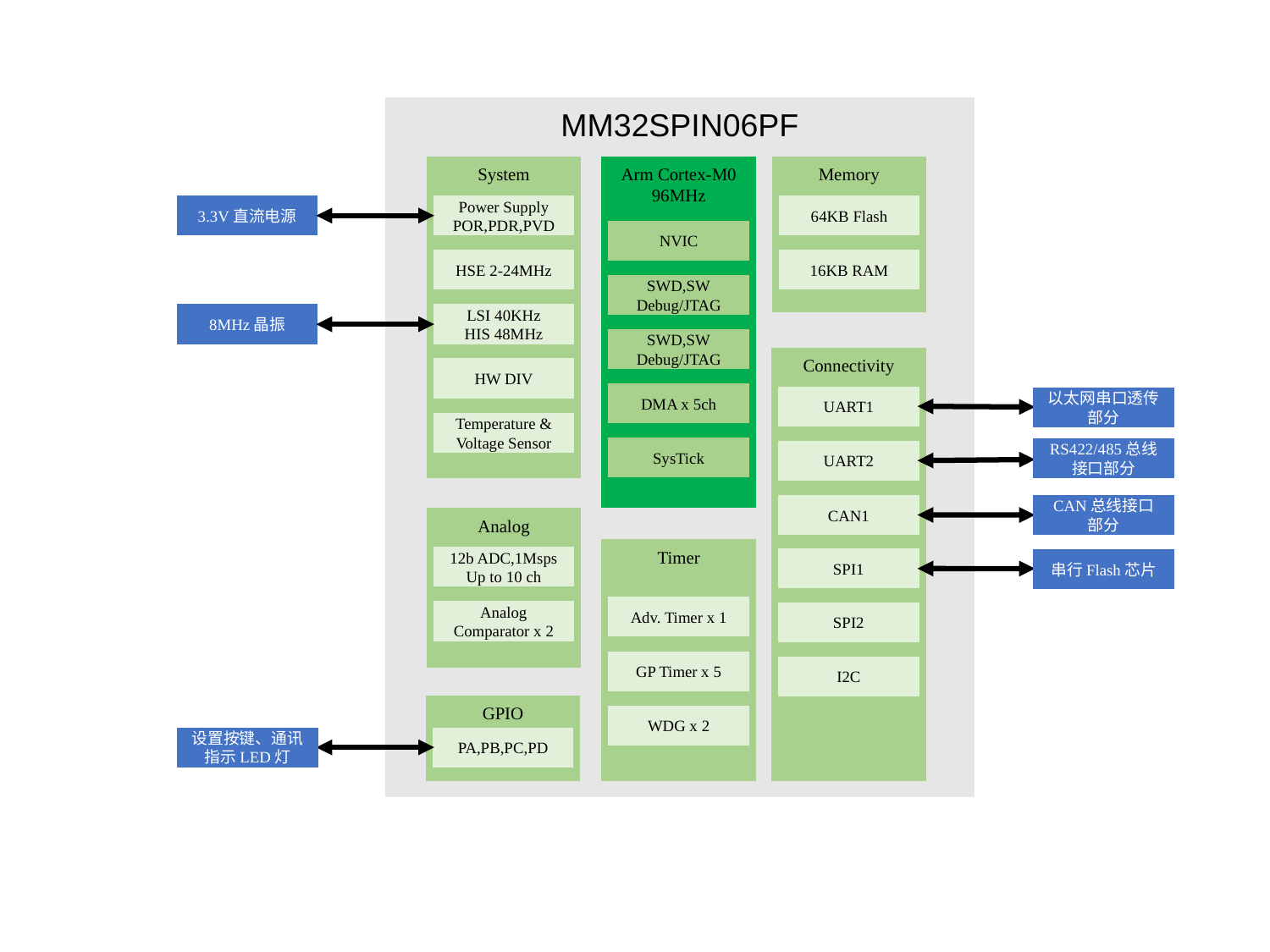

MM32SPIN06PF
System

Arm Cortex-M0 96MHz
Memory

Power Supply
POR,PDR,PVD
64KB Flash
3.3V直流电源
NVIC
HSE 2-24MHz
16KB RAM
SWD,SW
Debug/JTAG
8MHz晶振
LSI 40KHz
HIS 48MHz
SWD,SW
Debug/JTAG
Connectivity

HW DIV
DMA x 5ch
UART1
以太网串口透传部分
Temperature &
Voltage Sensor
SysTick
RS422/485总线接口部分
UART2
CAN1
CAN总线接口部分
Analog

Timer
12b ADC,1Msps
Up to 10 ch
SPI1
串行Flash芯片
Adv. Timer x 1
Analog
Comparator x 2
SPI2
GP Timer x 5
I2C
GPIO

WDG x 2
设置按键、通讯指示LED灯
PA,PB,PC,PD